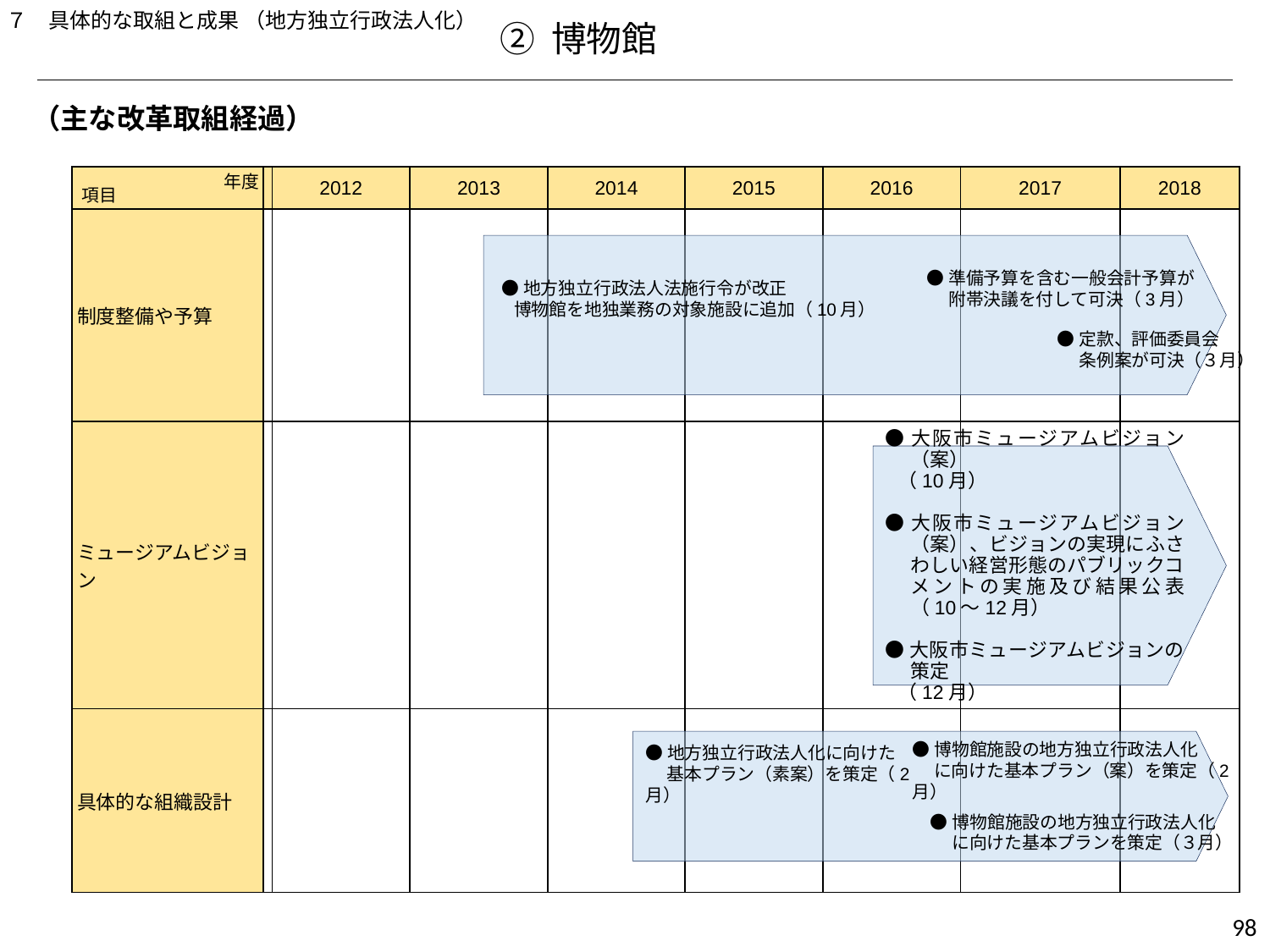

７　具体的な取組と成果 （地方独立行政法人化）
② 博物館
（主な改革取組経過）
年度
|  |  | 2012 | 2013 | 2014 | 2015 | 2016 | 2017 | 2018 |
| --- | --- | --- | --- | --- | --- | --- | --- | --- |
| 制度整備や予算 |  |  |  |  |  |  |  |  |
| ミュージアムビジョン |  |  |  |  |  |  |  |  |
| 具体的な組織設計 |  |  |  |  |  |  |  |  |
項目
●準備予算を含む一般会計予算が
　 附帯決議を付して可決（3月）
●地方独立行政法人法施行令が改正
  博物館を地独業務の対象施設に追加（10月）

●定款、評価委員会
　 条例案が可決（３月）
●大阪市ミュージアムビジョン（案）
（10月）

●大阪市ミュージアムビジョン（案）、ビジョンの実現にふさわしい経営形態のパブリックコメントの実施及び結果公表 （10～12月）

●大阪市ミュージアムビジョンの策定
（12月）

●博物館施設の地方独立行政法人化
　 に向けた基本プラン（案）を策定（2月）
●地方独立行政法人化に向けた
　 基本プラン（素案）を策定（2月）
●博物館施設の地方独立行政法人化
　 に向けた基本プランを策定（３月）
98